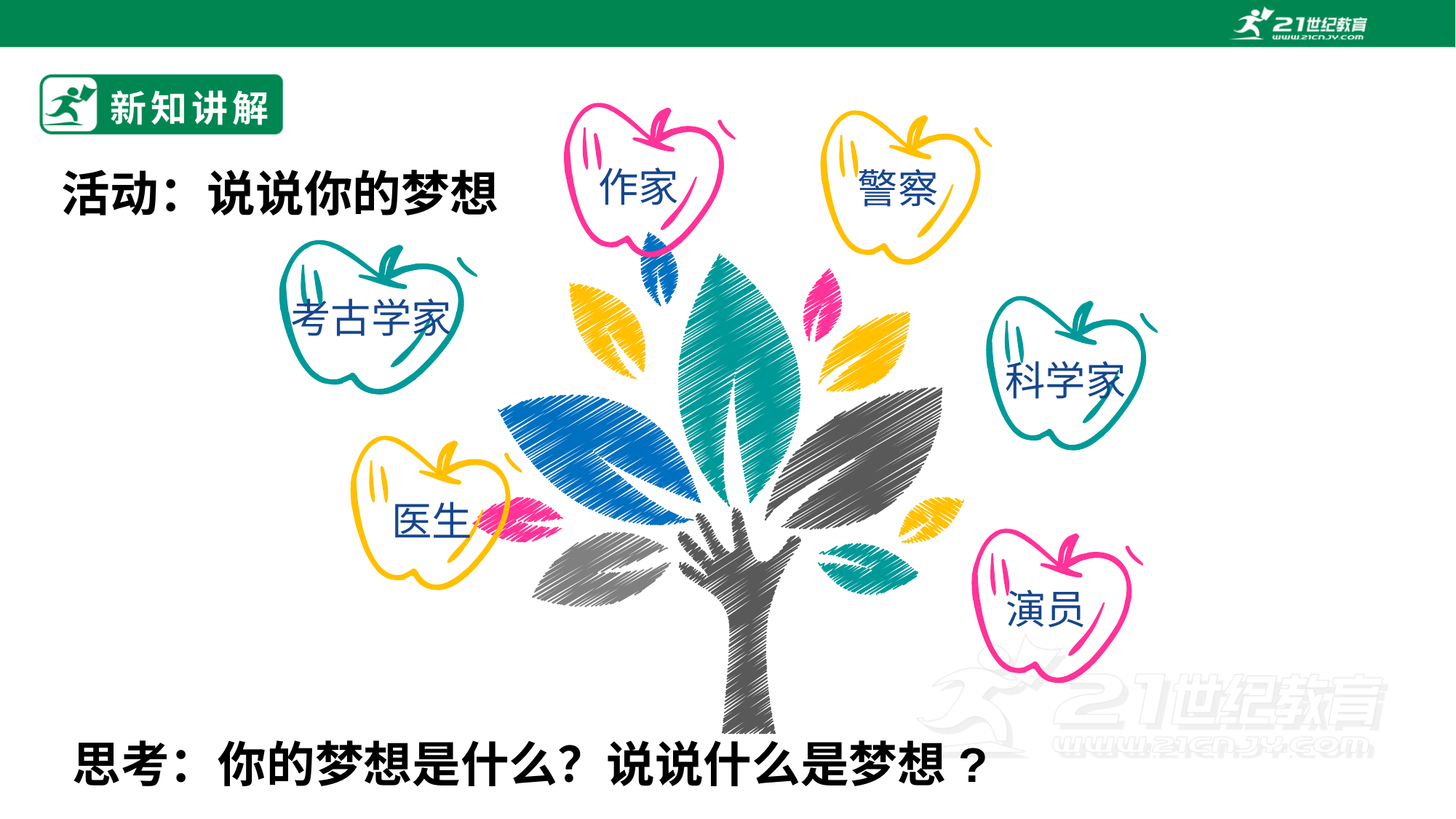

新知讲解

作家
警察
活动：说说你的梦想

考古学家

科学家

医生

演员
思考：你的梦想是什么？说说什么是梦想?